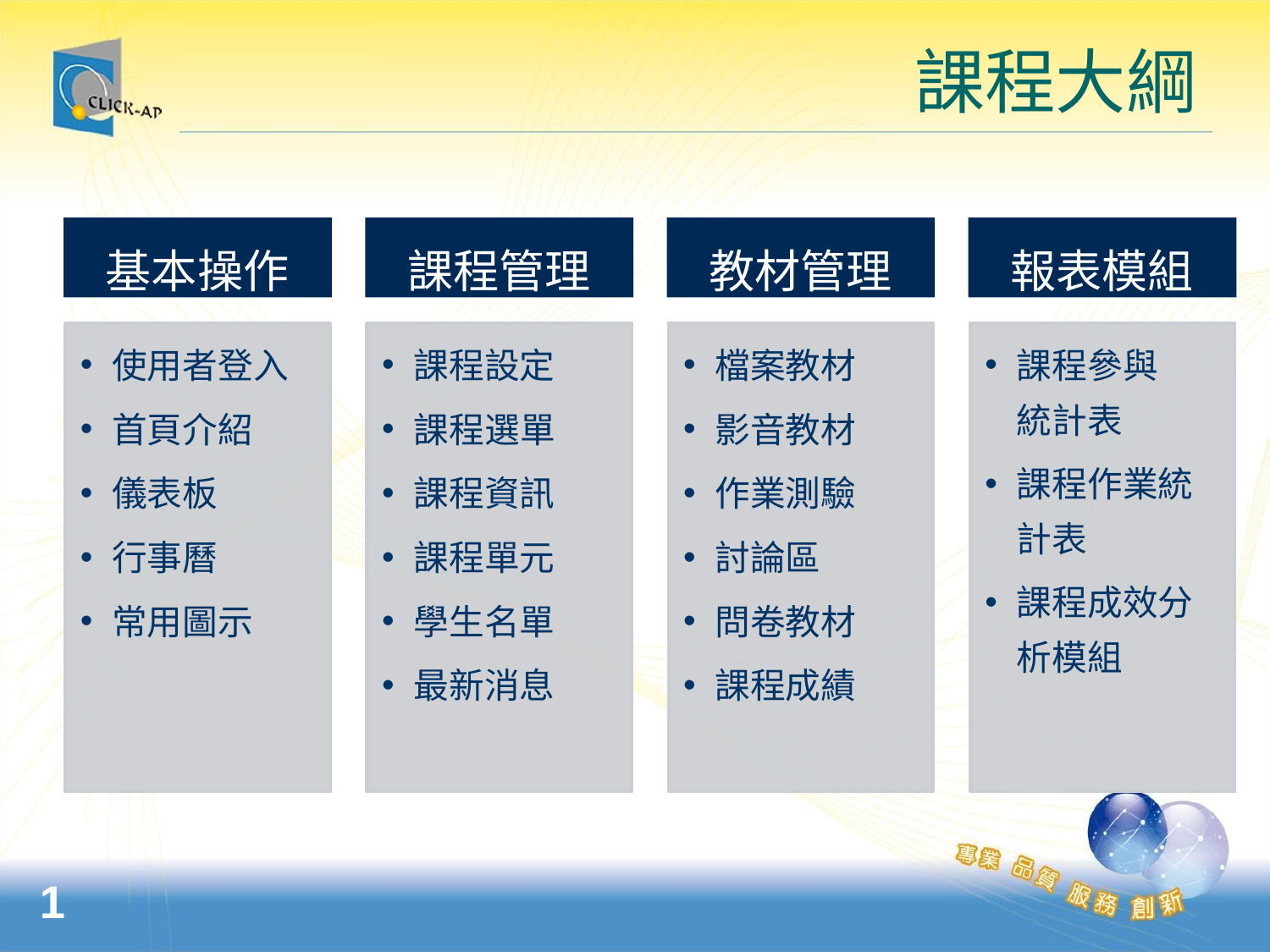

# 課程大綱
基本操作
課程管理
教材管理
報表模組
使用者登入
首頁介紹
儀表板
行事曆
常用圖示
課程設定
課程選單
課程資訊
課程單元
學生名單
最新消息
檔案教材
影音教材
作業測驗
討論區
問卷教材
課程成績

課程參與
統計表
課程作業統 計表
課程成效分
析模組
1